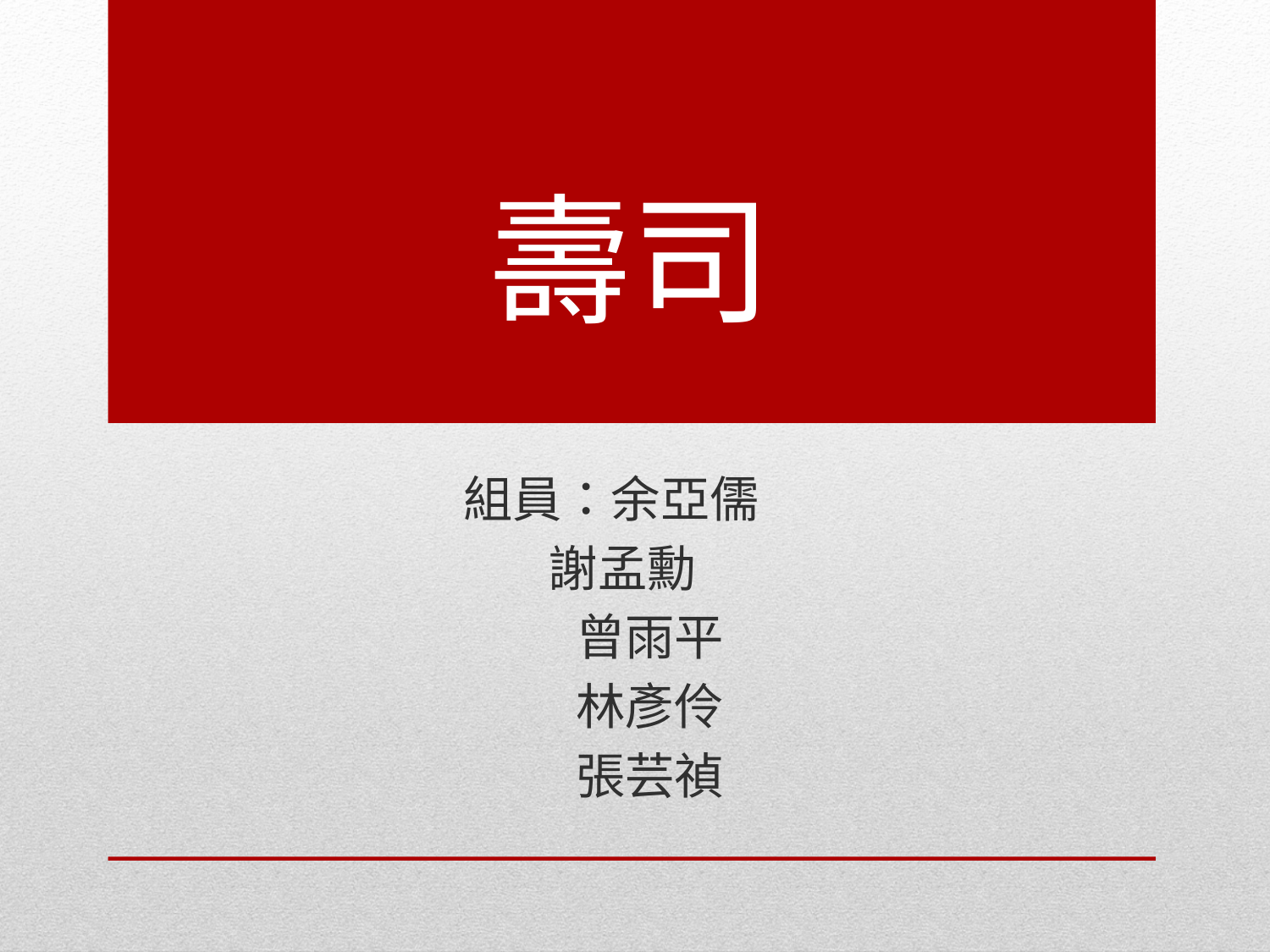

# 壽司
組員：余亞儒
      謝孟勳
      曾雨平
      林彥伶
      張芸禎